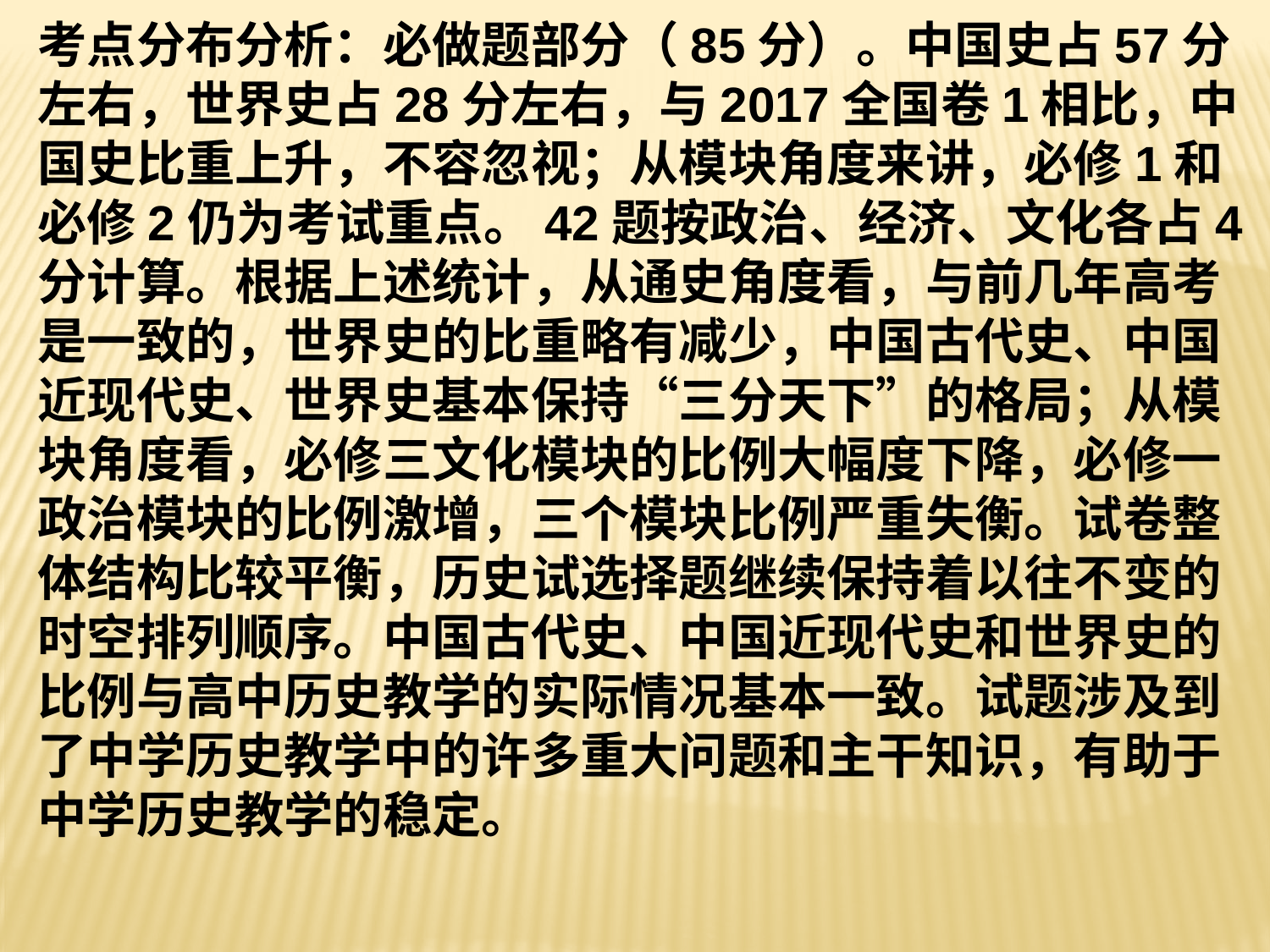

考点分布分析：必做题部分（85分）。中国史占57分左右，世界史占28分左右，与2017全国卷1相比，中国史比重上升，不容忽视；从模块角度来讲，必修1和必修2仍为考试重点。42题按政治、经济、文化各占4分计算。根据上述统计，从通史角度看，与前几年高考是一致的，世界史的比重略有减少，中国古代史、中国近现代史、世界史基本保持“三分天下”的格局；从模块角度看，必修三文化模块的比例大幅度下降，必修一政治模块的比例激增，三个模块比例严重失衡。试卷整体结构比较平衡，历史试选择题继续保持着以往不变的时空排列顺序。中国古代史、中国近现代史和世界史的比例与高中历史教学的实际情况基本一致。试题涉及到了中学历史教学中的许多重大问题和主干知识，有助于中学历史教学的稳定。